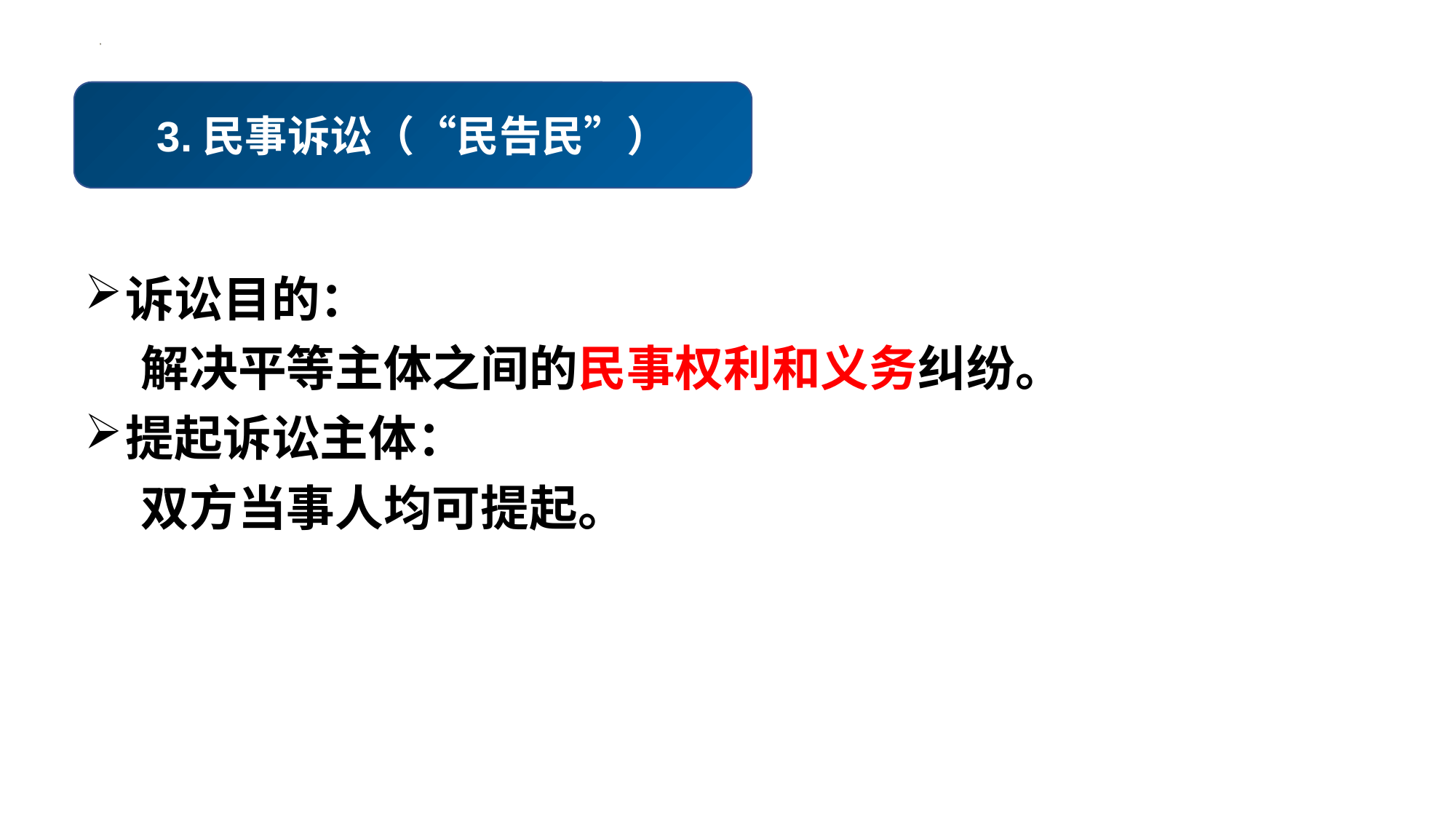

3.民事诉讼（“民告民”）
诉讼目的：
    解决平等主体之间的民事权利和义务纠纷。
提起诉讼主体：
    双方当事人均可提起。